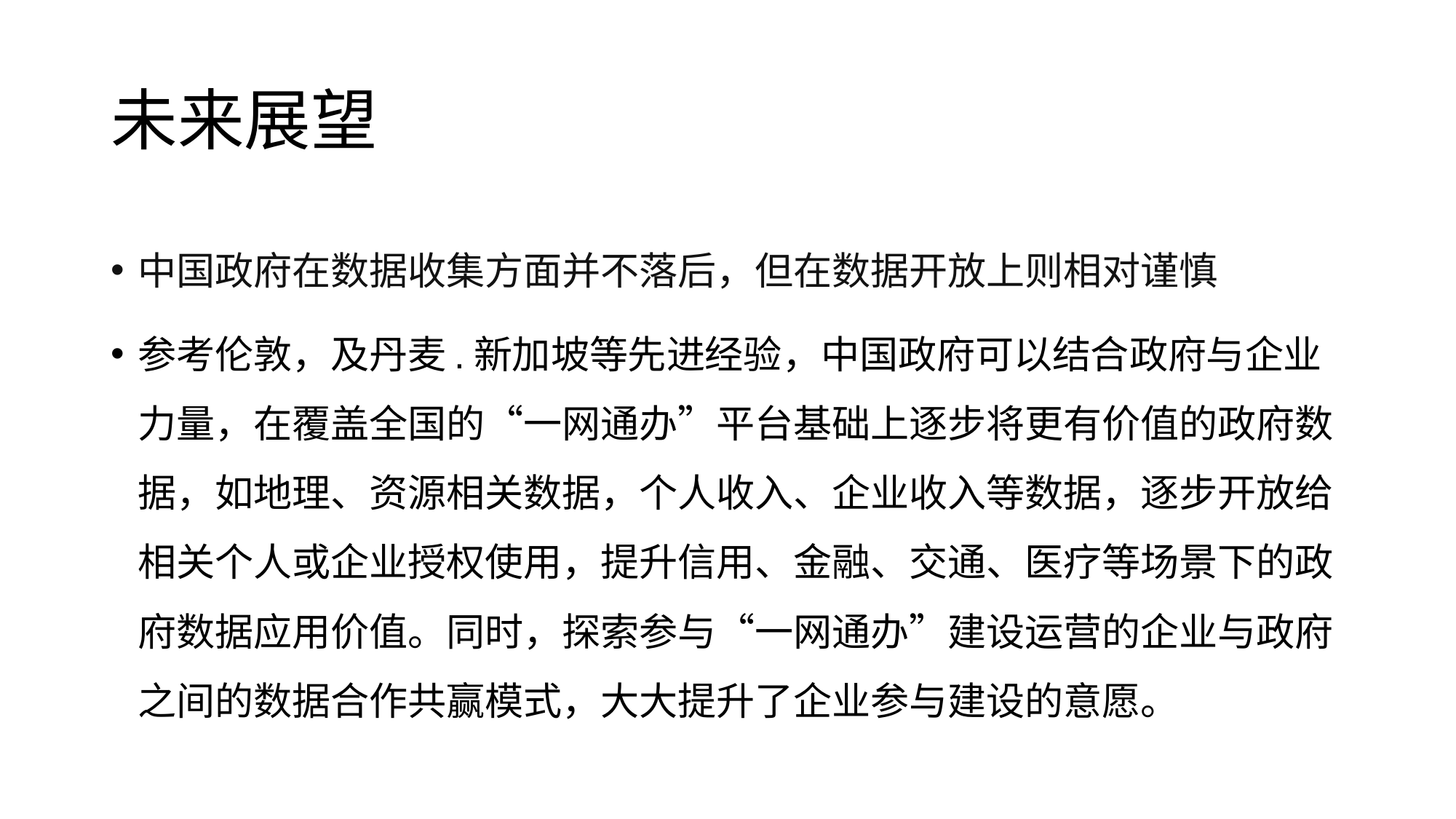

# 未来展望
中国政府在数据收集方面并不落后，但在数据开放上则相对谨慎
参考伦敦，及丹麦.新加坡等先进经验，中国政府可以结合政府与企业力量，在覆盖全国的“一网通办”平台基础上逐步将更有价值的政府数据，如地理、资源相关数据，个人收入、企业收入等数据，逐步开放给相关个人或企业授权使用，提升信用、金融、交通、医疗等场景下的政府数据应用价值。同时，探索参与“一网通办”建设运营的企业与政府之间的数据合作共赢模式，大大提升了企业参与建设的意愿。